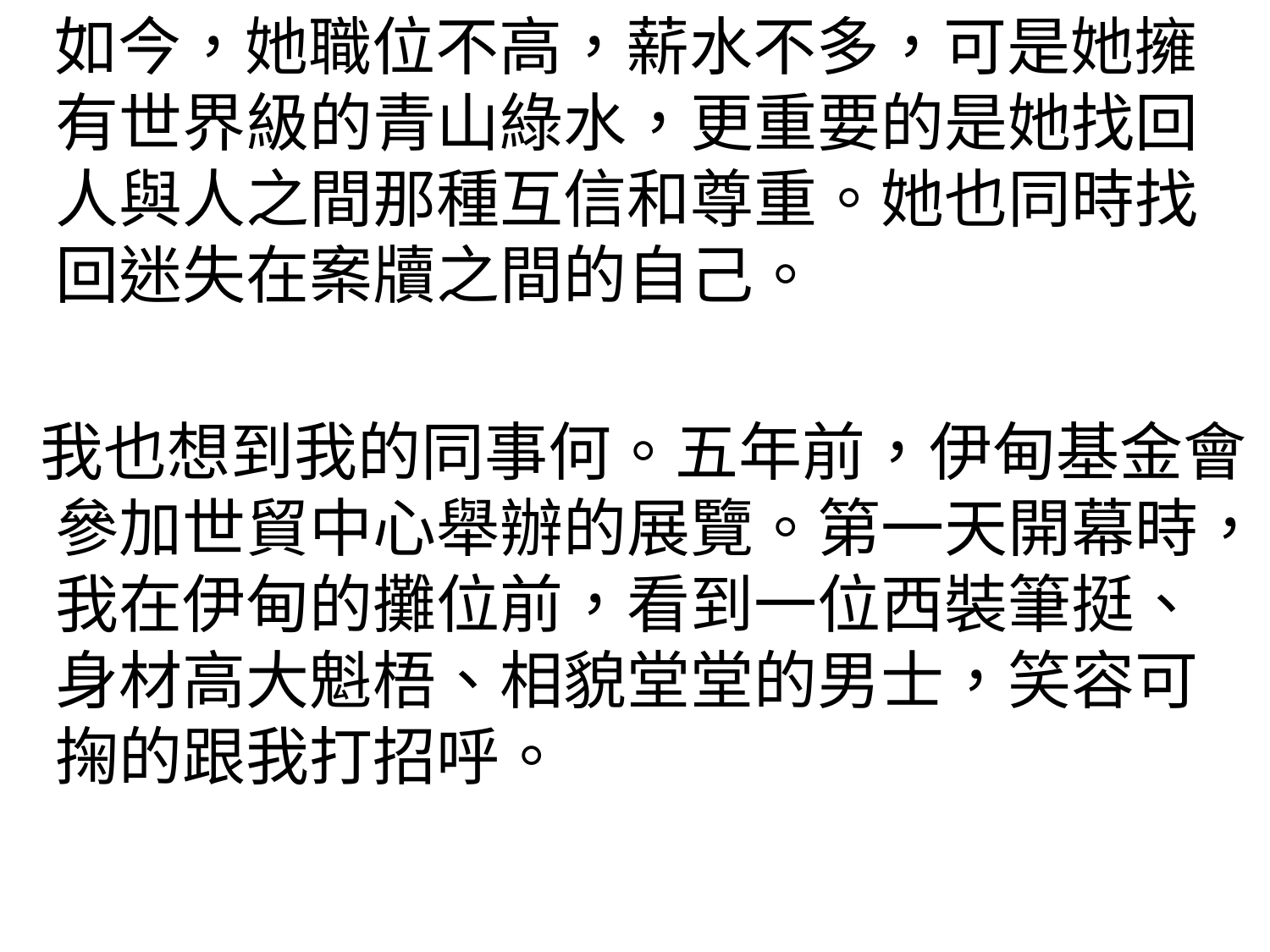

如今，她職位不高，薪水不多，可是她擁有世界級的青山綠水，更重要的是她找回人與人之間那種互信和尊重。她也同時找回迷失在案牘之間的自己。

 我也想到我的同事何。五年前，伊甸基金會參加世貿中心舉辦的展覽。第一天開幕時，我在伊甸的攤位前，看到一位西裝筆挺、身材高大魁梧、相貌堂堂的男士，笑容可掬的跟我打招呼。